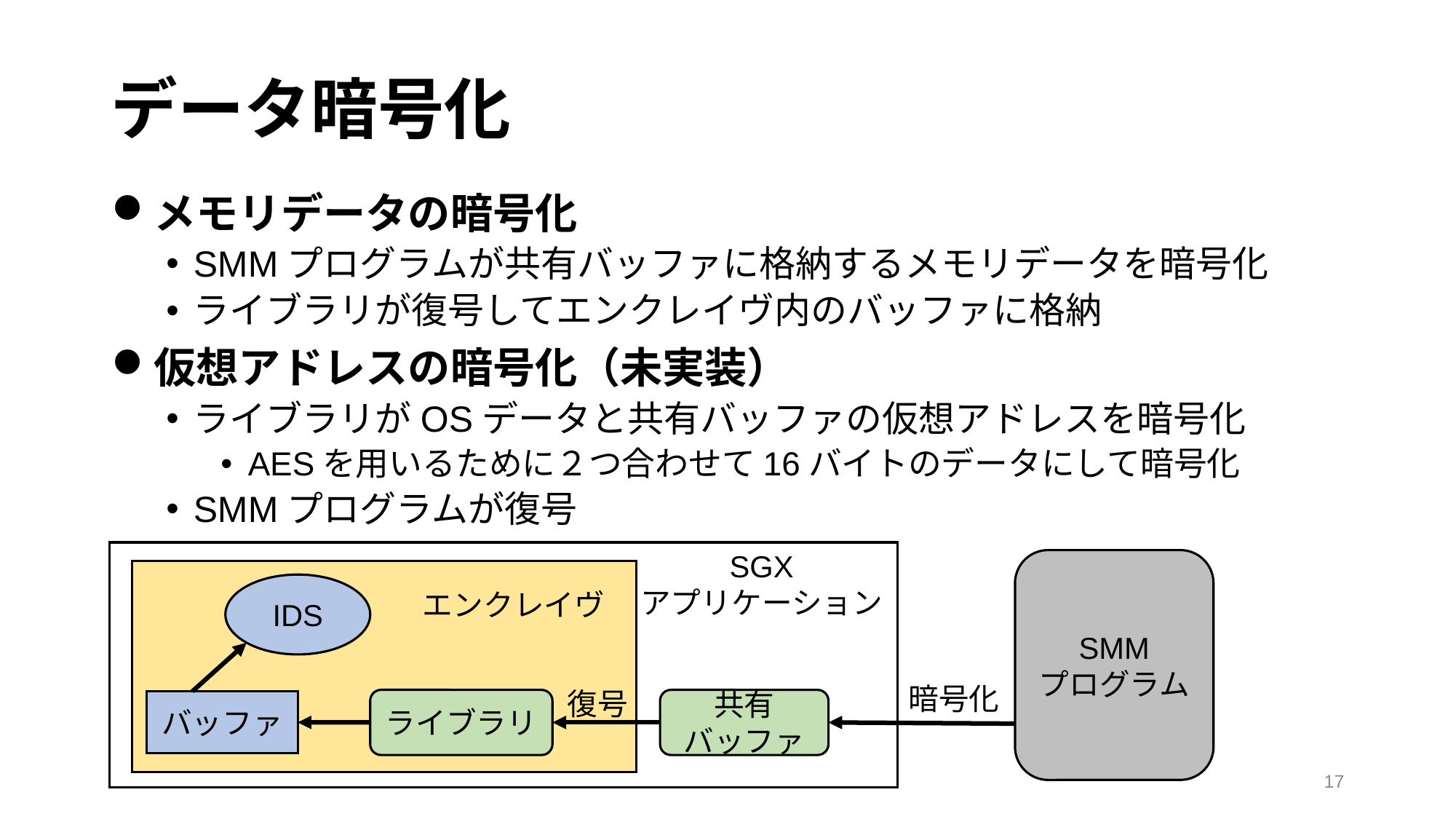

# データ暗号化
メモリデータの暗号化
SMMプログラムが共有バッファに格納するメモリデータを暗号化
ライブラリが復号してエンクレイヴ内のバッファに格納
仮想アドレスの暗号化（未実装）
ライブラリがOSデータと共有バッファの仮想アドレスを暗号化
AESを用いるために２つ合わせて16バイトのデータにして暗号化
SMMプログラムが復号

SGX
アプリケーション

SMM
プログラム

IDS
エンクレイヴ
暗号化
復号
ライブラリ
共有
バッファ
バッファ
17